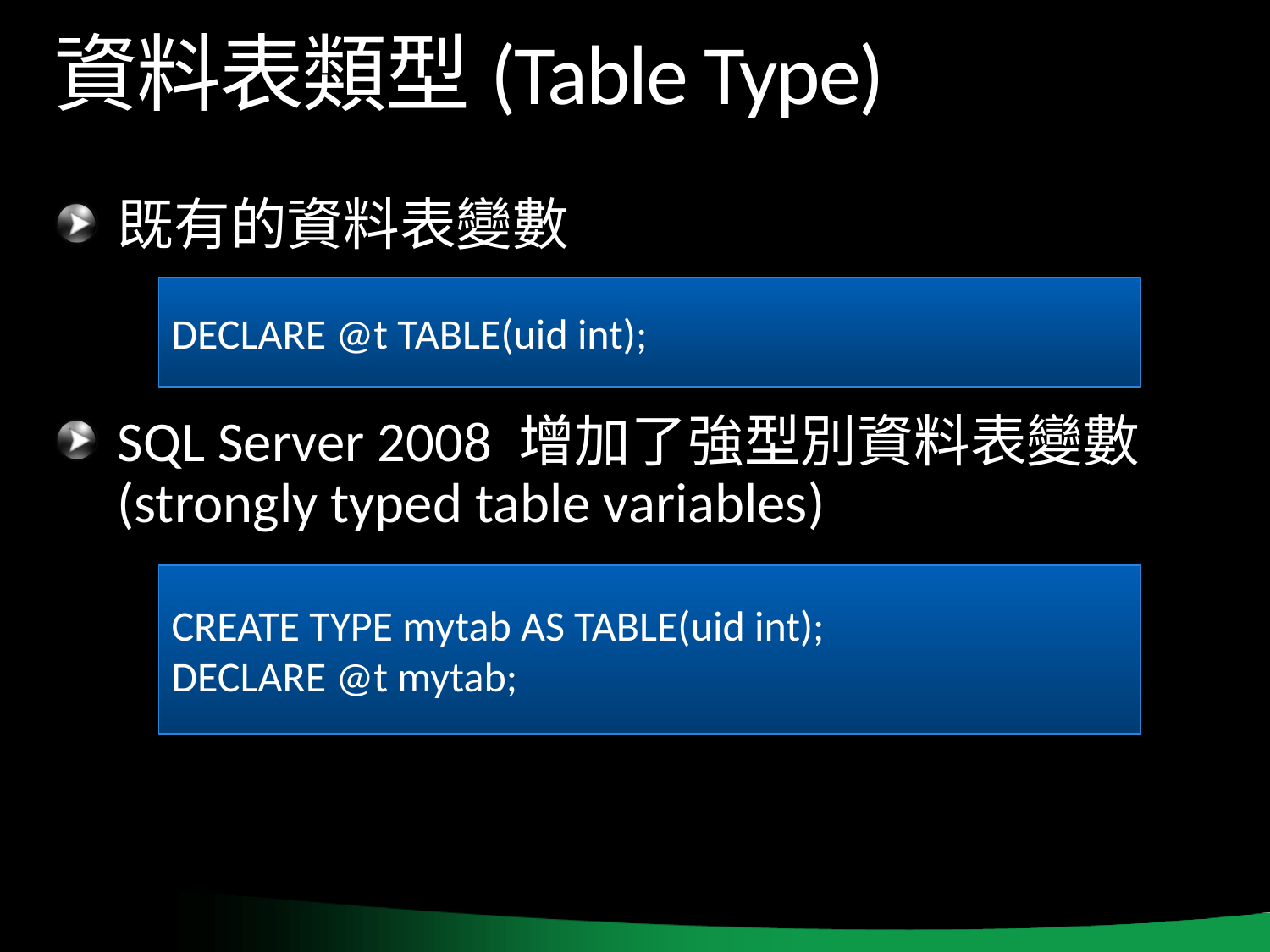

# 資料表類型(Table Type)
既有的資料表變數

SQL Server 2008 增加了強型別資料表變數(strongly typed table variables)

DECLARE @t TABLE(uid int);
CREATE TYPE mytab AS TABLE(uid int);
DECLARE @t mytab;